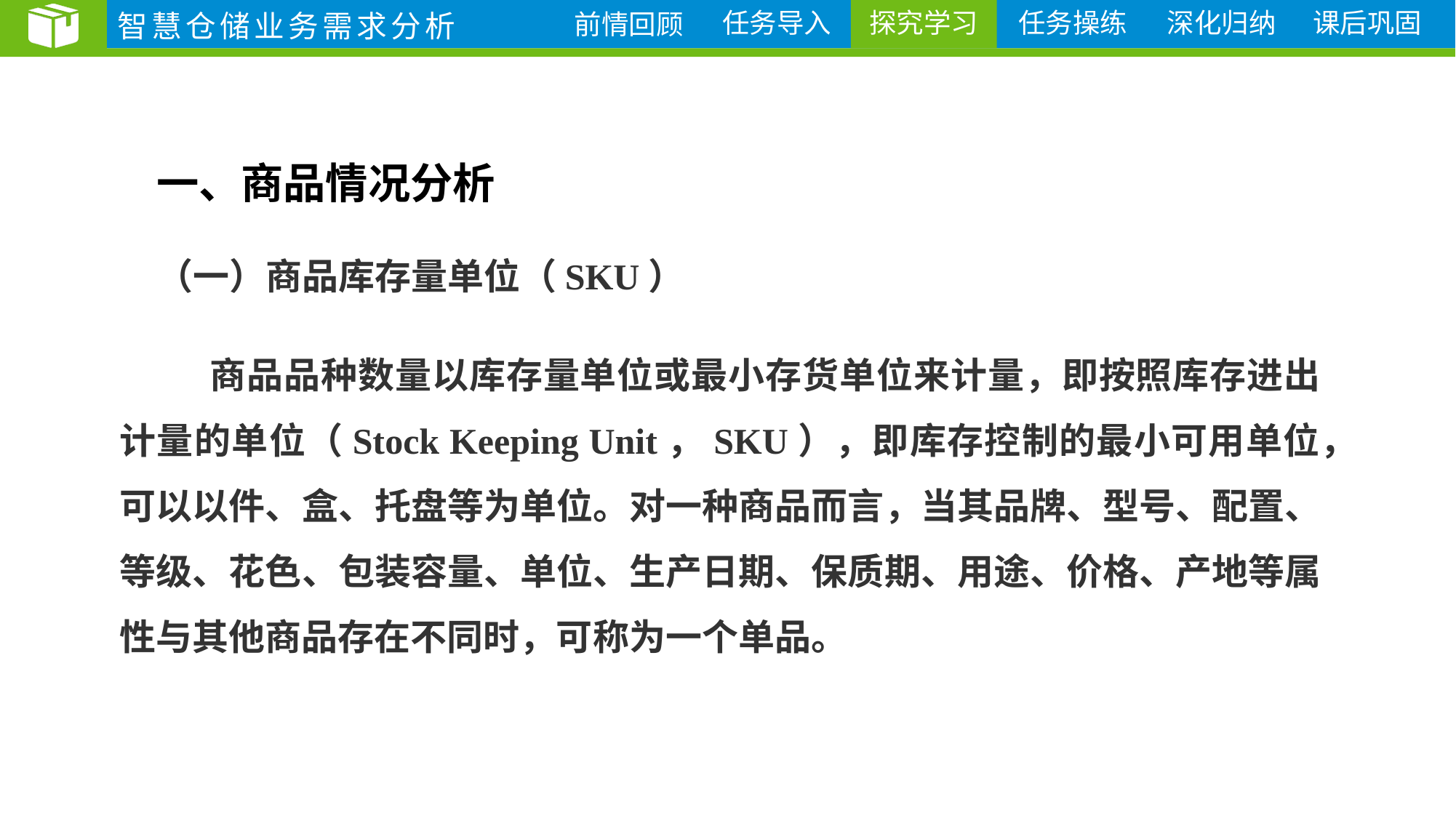

一、商品情况分析
（一）商品库存量单位（SKU）

      商品品种数量以库存量单位或最小存货单位来计量，即按照库存进出计量的单位（Stock Keeping Unit，SKU），即库存控制的最小可用单位，可以以件、盒、托盘等为单位。对一种商品而言，当其品牌、型号、配置、等级、花色、包装容量、单位、生产日期、保质期、用途、价格、产地等属性与其他商品存在不同时，可称为一个单品。